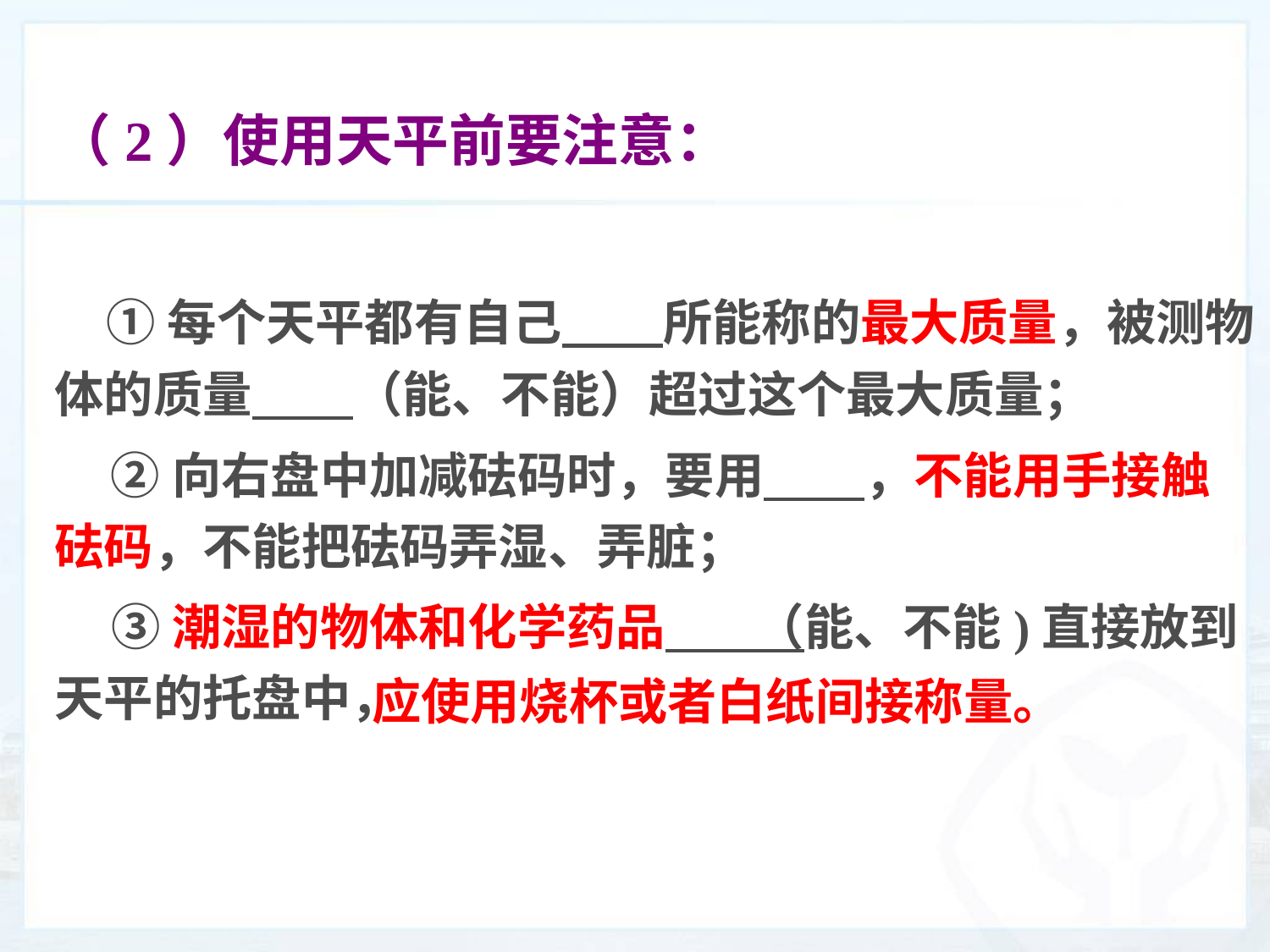

（2）使用天平前要注意：
    ①每个天平都有自己         所能称的最大质量，被测物体的质量         （能、不能）超过这个最大质量；
     ②向右盘中加减砝码时，要用         ，不能用手接触砝码，不能把砝码弄湿、弄脏；
     ③潮湿的物体和化学药品        （能、不能)直接放到天平的托盘中，
应使用烧杯或者白纸间接称量。